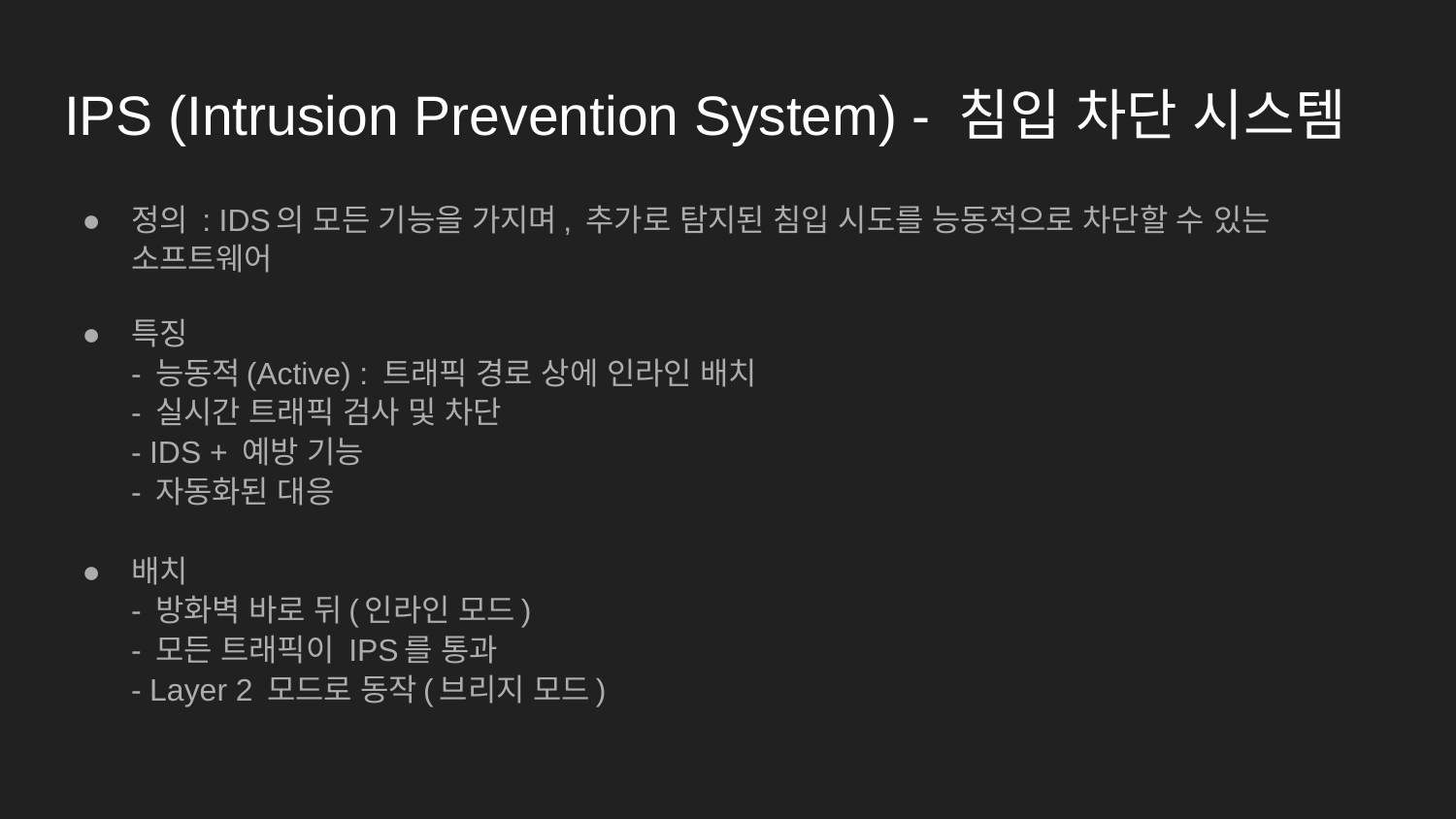

# IPS (Intrusion Prevention System) - 침입 차단 시스템
정의 : IDS의 모든 기능을 가지며, 추가로 탐지된 침입 시도를 능동적으로 차단할 수 있는 소프트웨어
특징
- 능동적(Active) : 트래픽 경로 상에 인라인 배치
- 실시간 트래픽 검사 및 차단
- IDS + 예방 기능
- 자동화된 대응
배치
- 방화벽 바로 뒤(인라인 모드)
- 모든 트래픽이 IPS를 통과
- Layer 2 모드로 동작(브리지 모드)